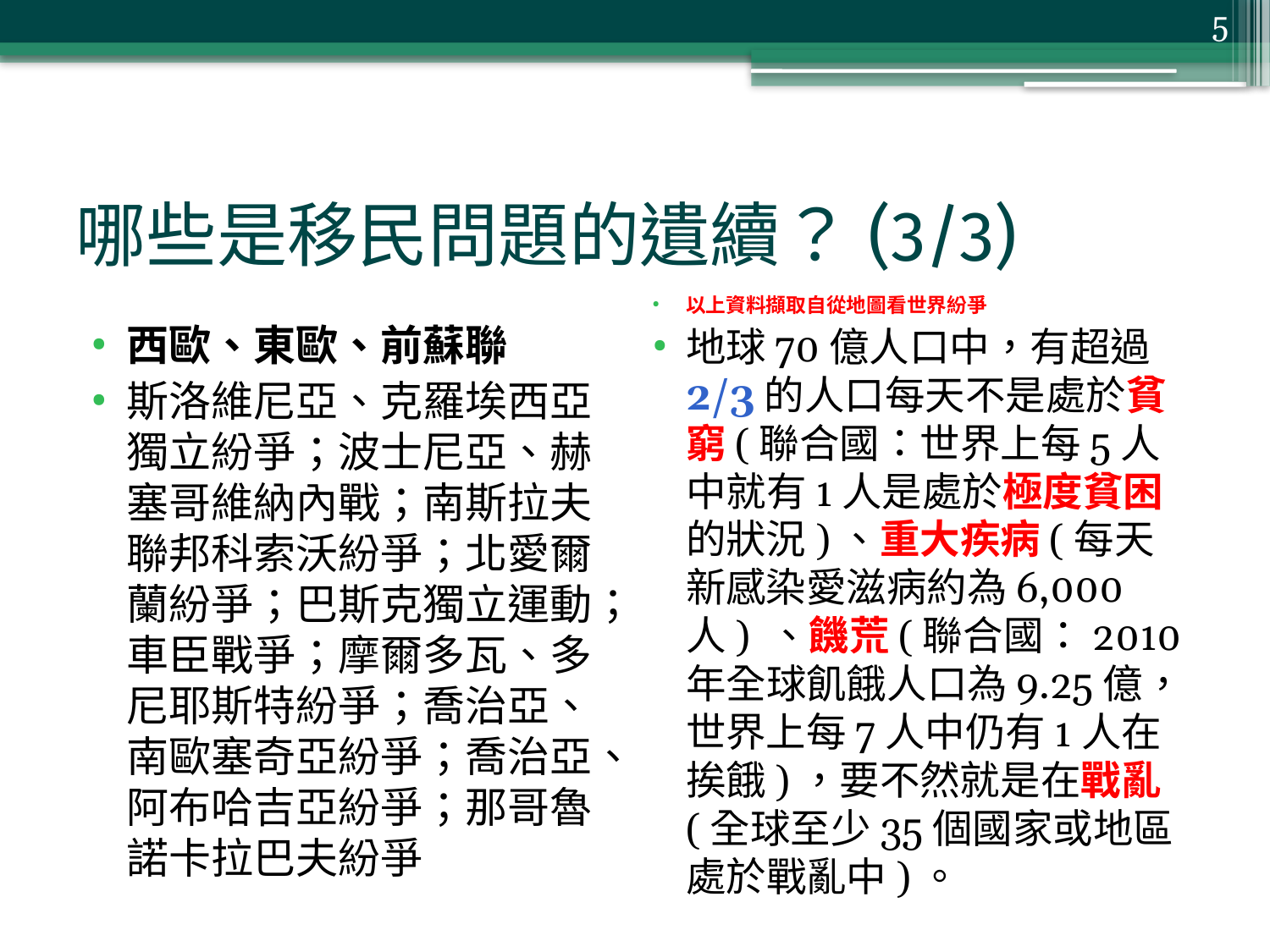

5
# 哪些是移民問題的遺續？(3/3)
以上資料擷取自從地圖看世界紛爭
地球70億人口中，有超過2/3的人口每天不是處於貧窮(聯合國：世界上每5人中就有1人是處於極度貧困的狀況)、重大疾病(每天新感染愛滋病約為6,000人) 、饑荒(聯合國：2010年全球飢餓人口為9.25億，世界上每7人中仍有1人在挨餓)，要不然就是在戰亂(全球至少35個國家或地區處於戰亂中)。
西歐、東歐、前蘇聯
斯洛維尼亞、克羅埃西亞獨立紛爭；波士尼亞、赫塞哥維納內戰；南斯拉夫聯邦科索沃紛爭；北愛爾蘭紛爭；巴斯克獨立運動；車臣戰爭；摩爾多瓦、多尼耶斯特紛爭；喬治亞、南歐塞奇亞紛爭；喬治亞、阿布哈吉亞紛爭；那哥魯諾卡拉巴夫紛爭